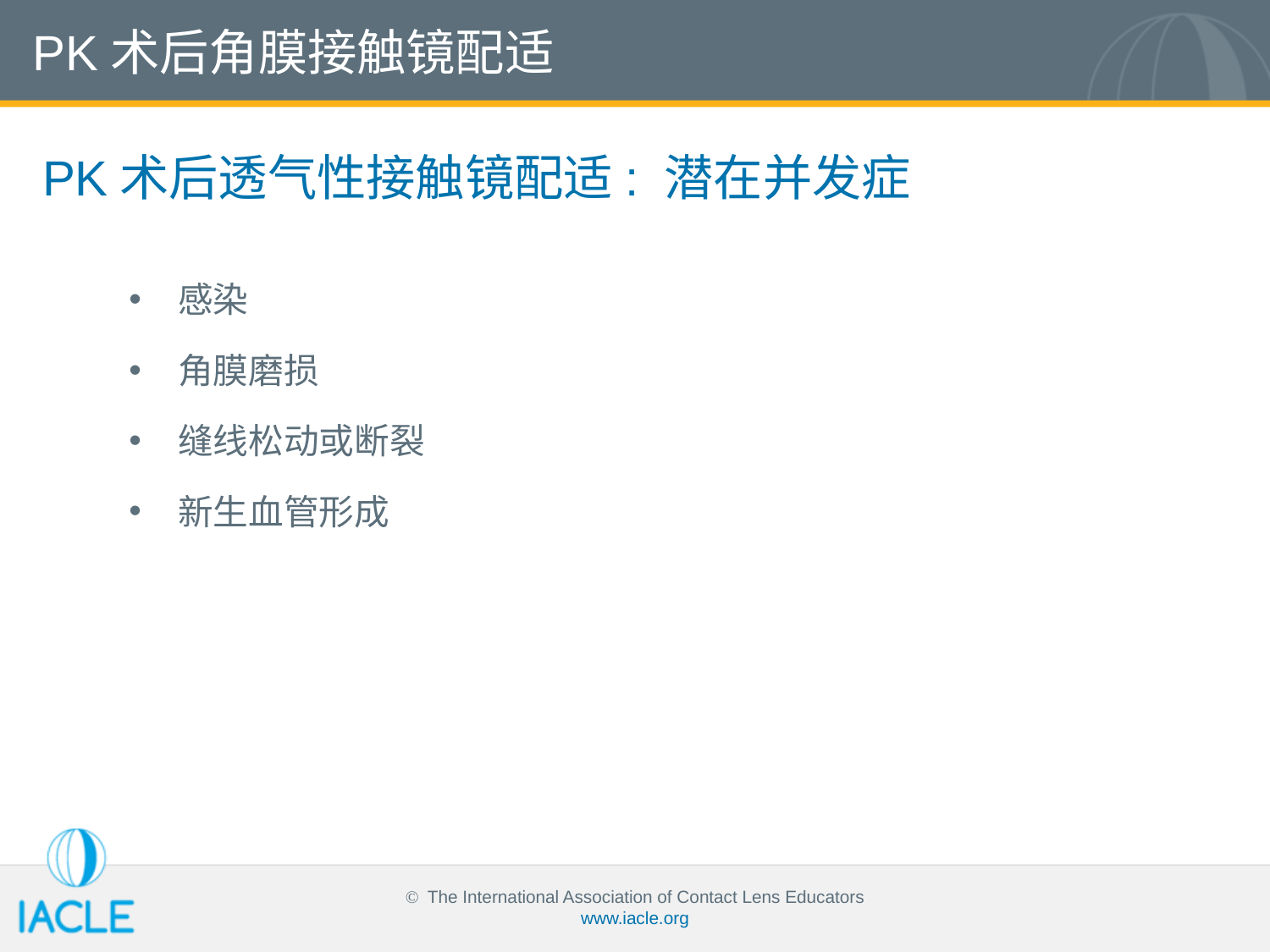

PK术后角膜接触镜配适
PK术后透气性接触镜配适: 潜在并发症
感染
角膜磨损
缝线松动或断裂
新生血管形成